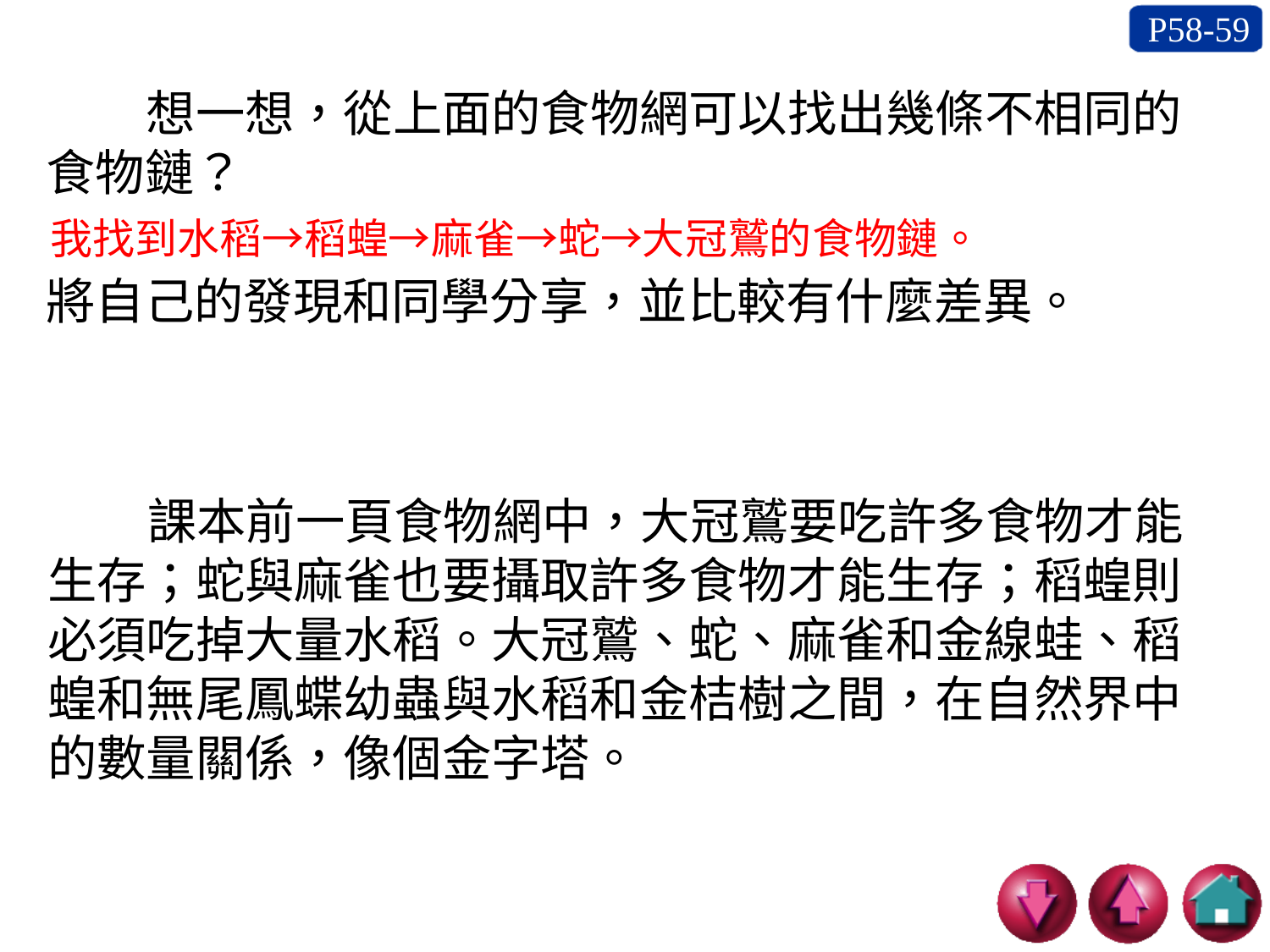

P58-59
想一想，從上面的食物網可以找出幾條不相同的食物鏈？

將自己的發現和同學分享，並比較有什麼差異。
我找到水稻→稻蝗→麻雀→蛇→大冠鷲的食物鏈。
課本前一頁食物網中，大冠鷲要吃許多食物才能生存；蛇與麻雀也要攝取許多食物才能生存；稻蝗則必須吃掉大量水稻。大冠鷲、蛇、麻雀和金線蛙、稻蝗和無尾鳳蝶幼蟲與水稻和金桔樹之間，在自然界中的數量關係，像個金字塔。